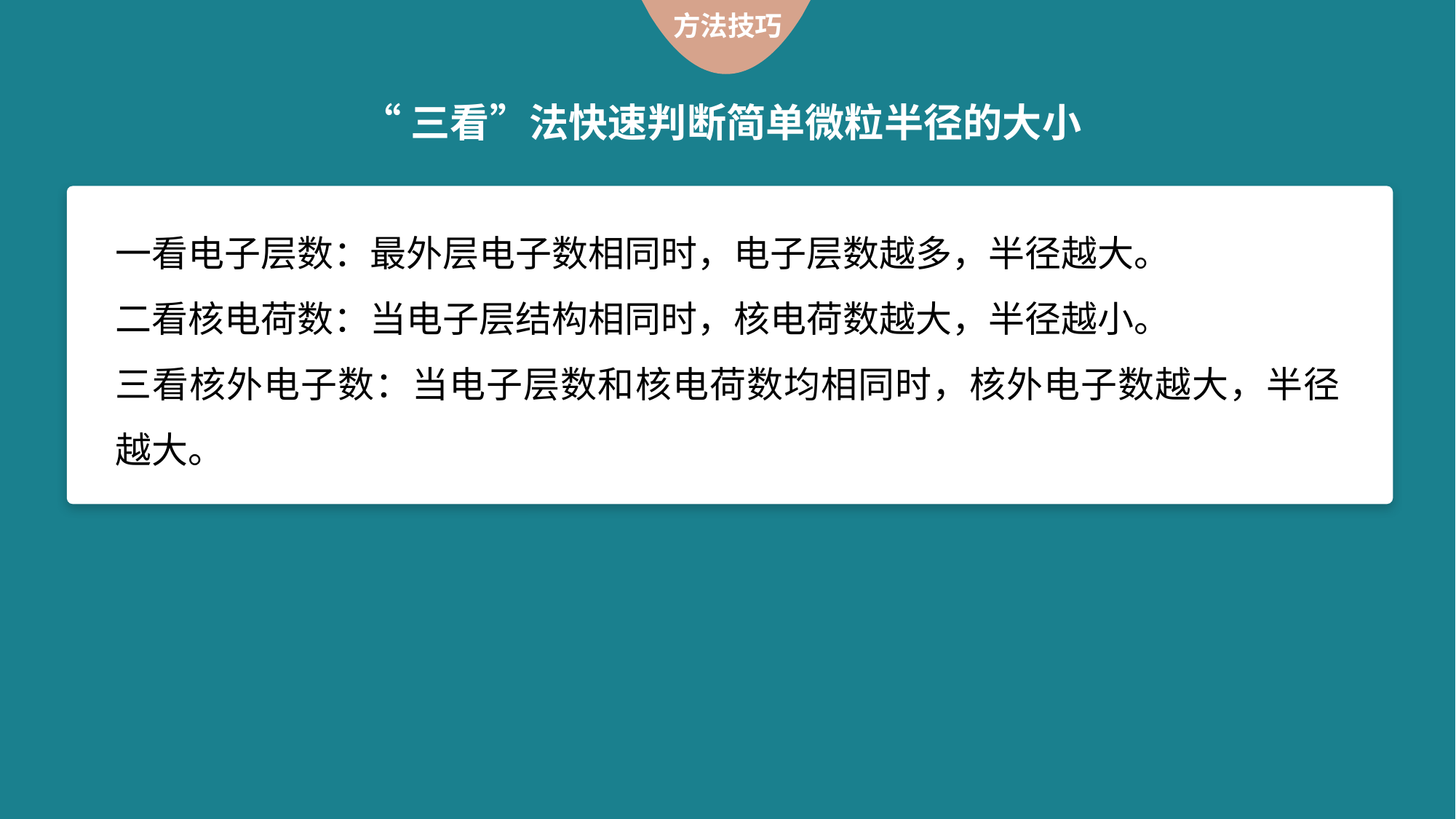

方法技巧
“三看”法快速判断简单微粒半径的大小

一看电子层数：最外层电子数相同时，电子层数越多，半径越大。
二看核电荷数：当电子层结构相同时，核电荷数越大，半径越小。
三看核外电子数：当电子层数和核电荷数均相同时，核外电子数越大，半径越大。